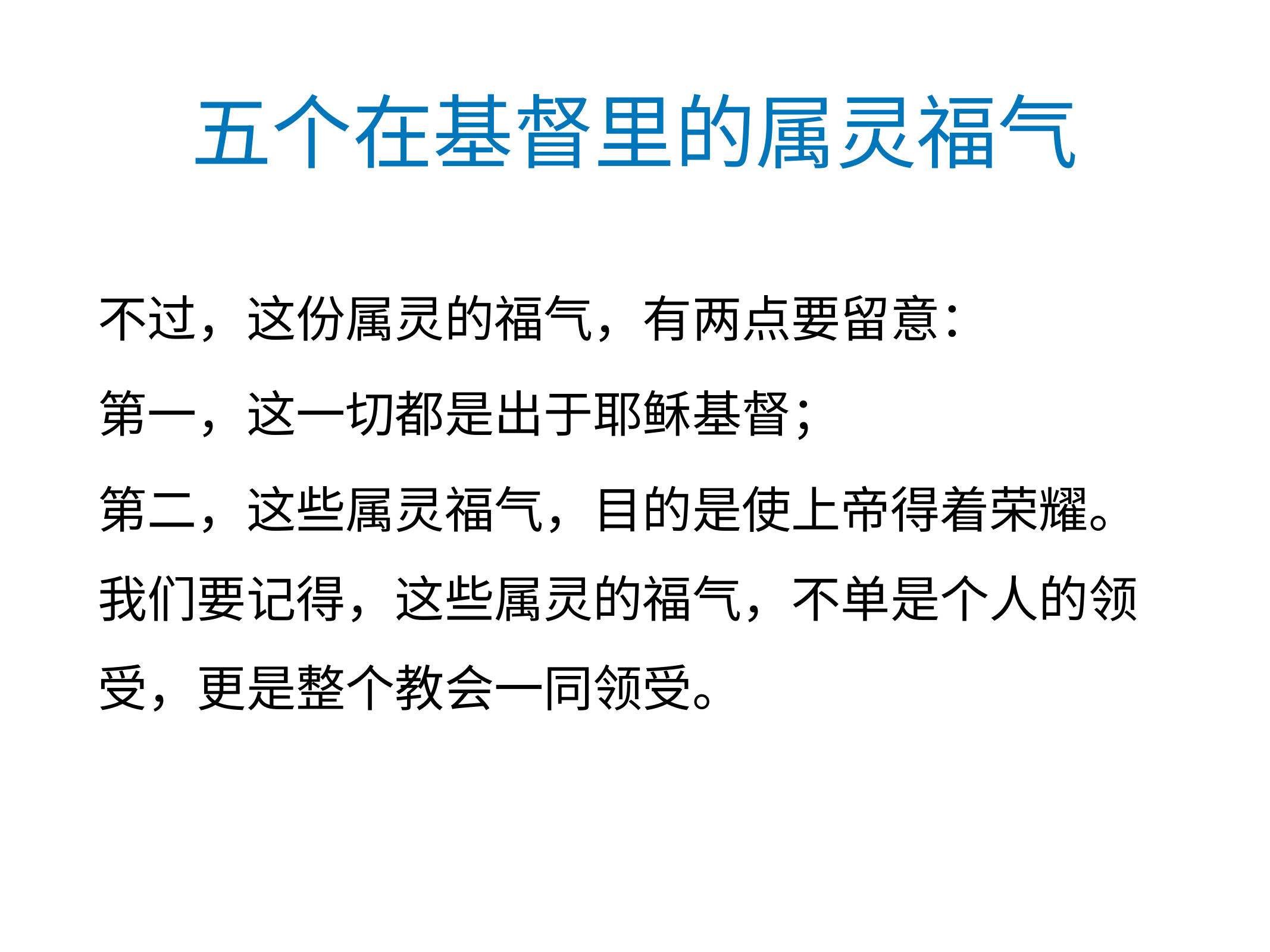

# 五个在基督里的属灵福气
不过，这份属灵的福气，有两点要留意：
第一，这一切都是出于耶稣基督；
第二，这些属灵福气，目的是使上帝得着荣耀。我们要记得，这些属灵的福气，不单是个人的领受，更是整个教会一同领受。